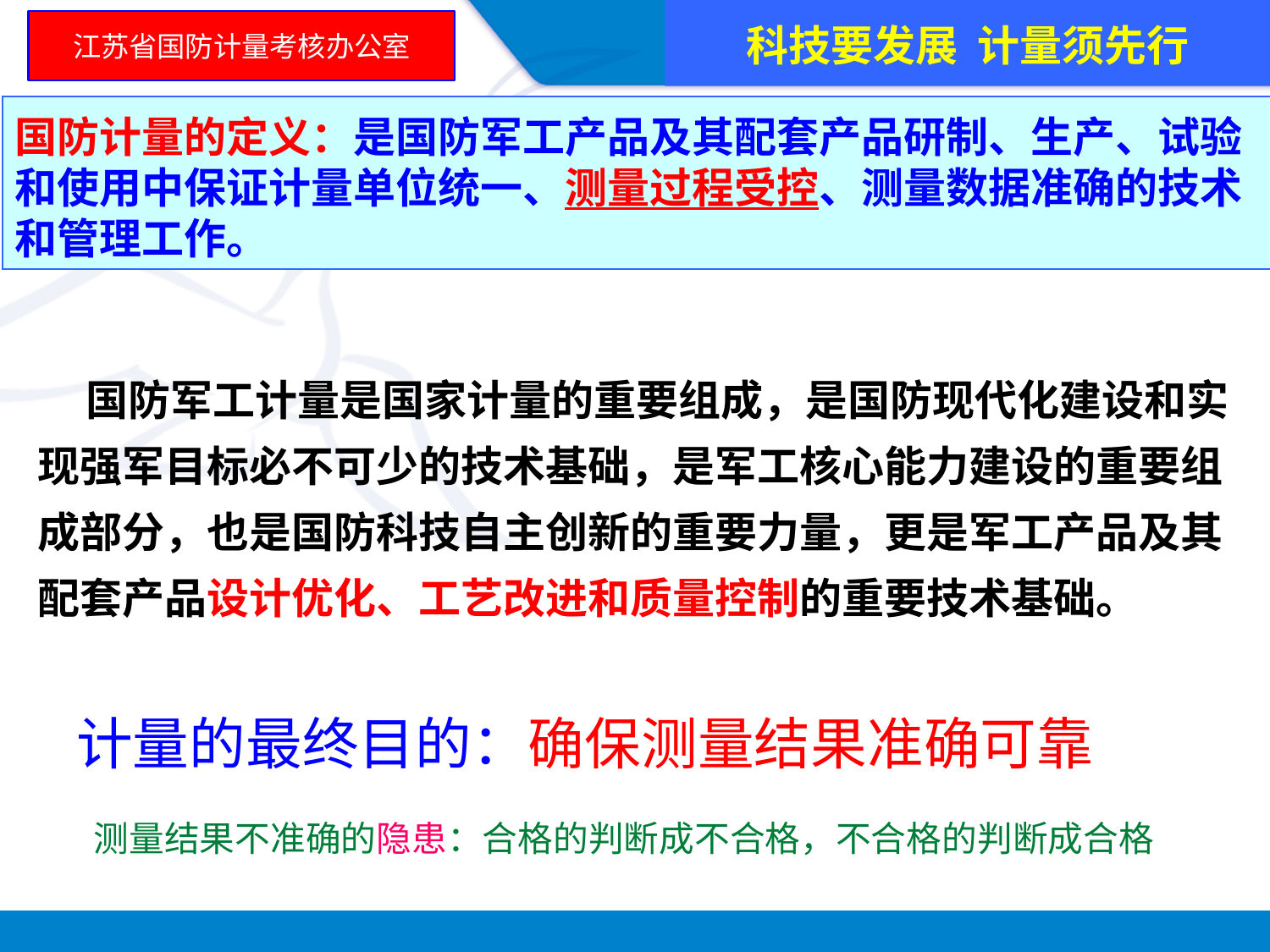

科技要发展  计量须先行
江苏省国防计量考核办公室
国防计量的定义：是国防军工产品及其配套产品研制、生产、试验和使用中保证计量单位统一、测量过程受控、测量数据准确的技术和管理工作。

    国防军工计量是国家计量的重要组成，是国防现代化建设和实现强军目标必不可少的技术基础，是军工核心能力建设的重要组成部分，也是国防科技自主创新的重要力量，更是军工产品及其配套产品设计优化、工艺改进和质量控制的重要技术基础。
   计量的最终目的：确保测量结果准确可靠
              测量结果不准确的隐患：合格的判断成不合格，不合格的判断成合格